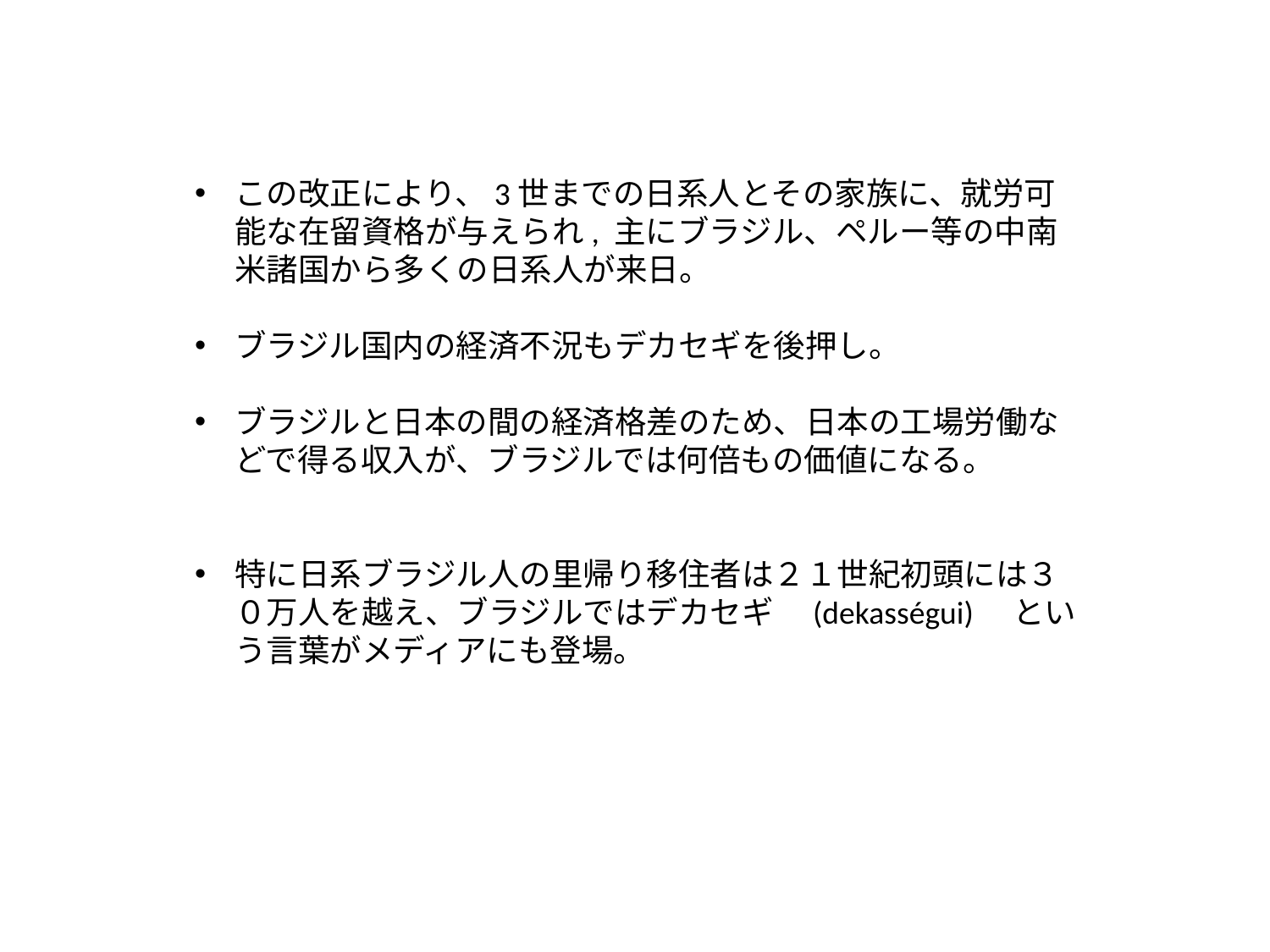

この改正により、3世までの日系人とその家族に、就労可能な在留資格が与えられ, 主にブラジル、ペルー等の中南米諸国から多くの日系人が来日。

ブラジル国内の経済不況もデカセギを後押し。

ブラジルと日本の間の経済格差のため、日本の工場労働などで得る収入が、ブラジルでは何倍もの価値になる。

特に日系ブラジル人の里帰り移住者は２１世紀初頭には３０万人を越え、ブラジルではデカセギ　(dekasségui)　という言葉がメディアにも登場。